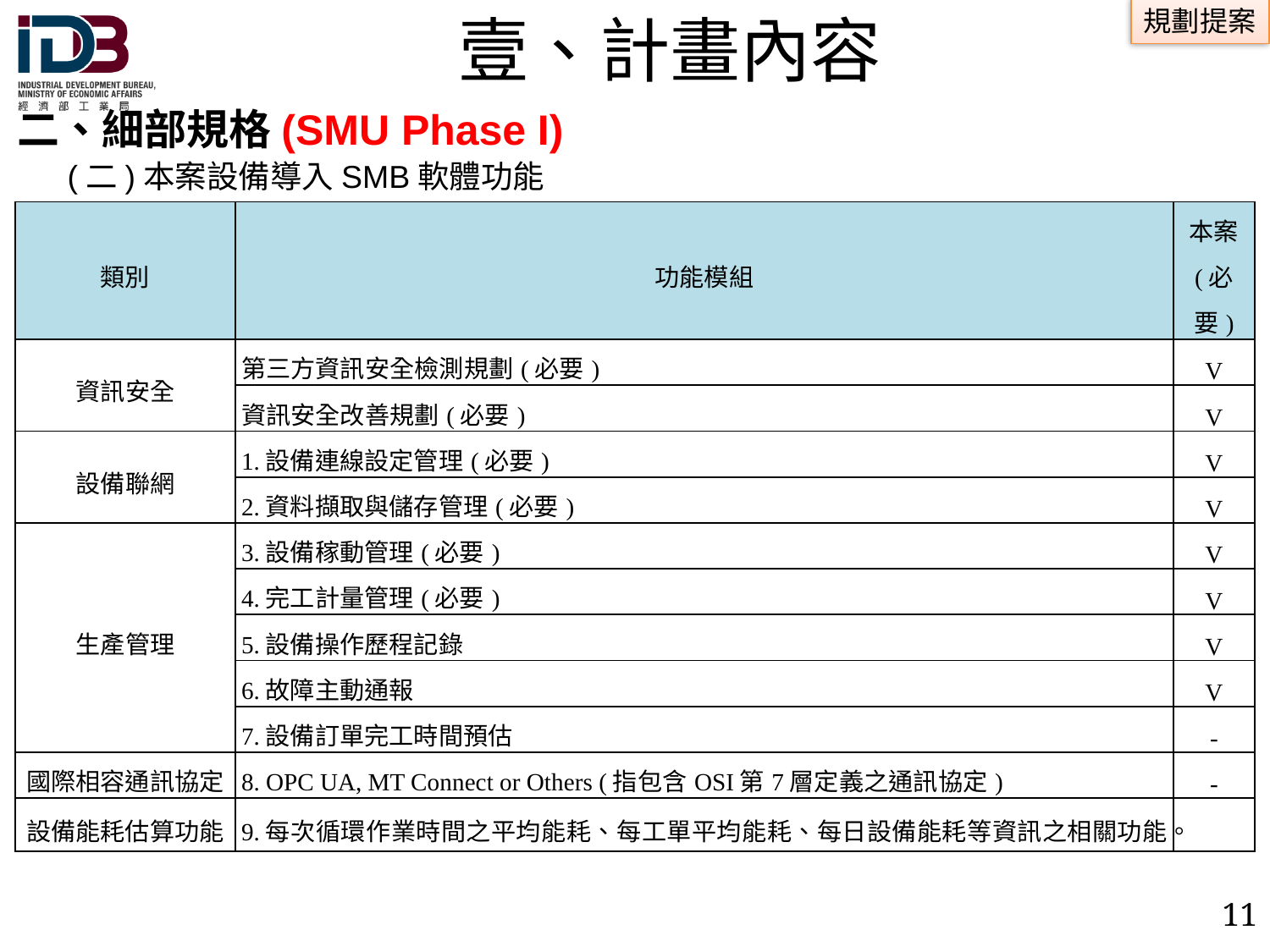

# 壹、計畫內容
二、細部規格(SMU Phase I)
(二)本案設備導入SMB軟體功能
| 類別 | 功能模組 | 本案 (必要) |
| --- | --- | --- |
| 資訊安全 | 第三方資訊安全檢測規劃(必要) | V |
|  | 資訊安全改善規劃(必要) | V |
| 設備聯網 | 1.設備連線設定管理(必要) | V |
|  | 2.資料擷取與儲存管理(必要) | V |
| 生產管理 | 3.設備稼動管理(必要) | V |
|  | 4.完工計量管理(必要) | V |
|  | 5.設備操作歷程記錄 | V |
|  | 6.故障主動通報 | V |
|  | 7.設備訂單完工時間預估 | - |
| 國際相容通訊協定 | 8. OPC UA, MT Connect or Others (指包含OSI第7層定義之通訊協定) | - |
| 設備能耗估算功能 | 9.每次循環作業時間之平均能耗、每工單平均能耗、每日設備能耗等資訊之相關功能。 |  |
11